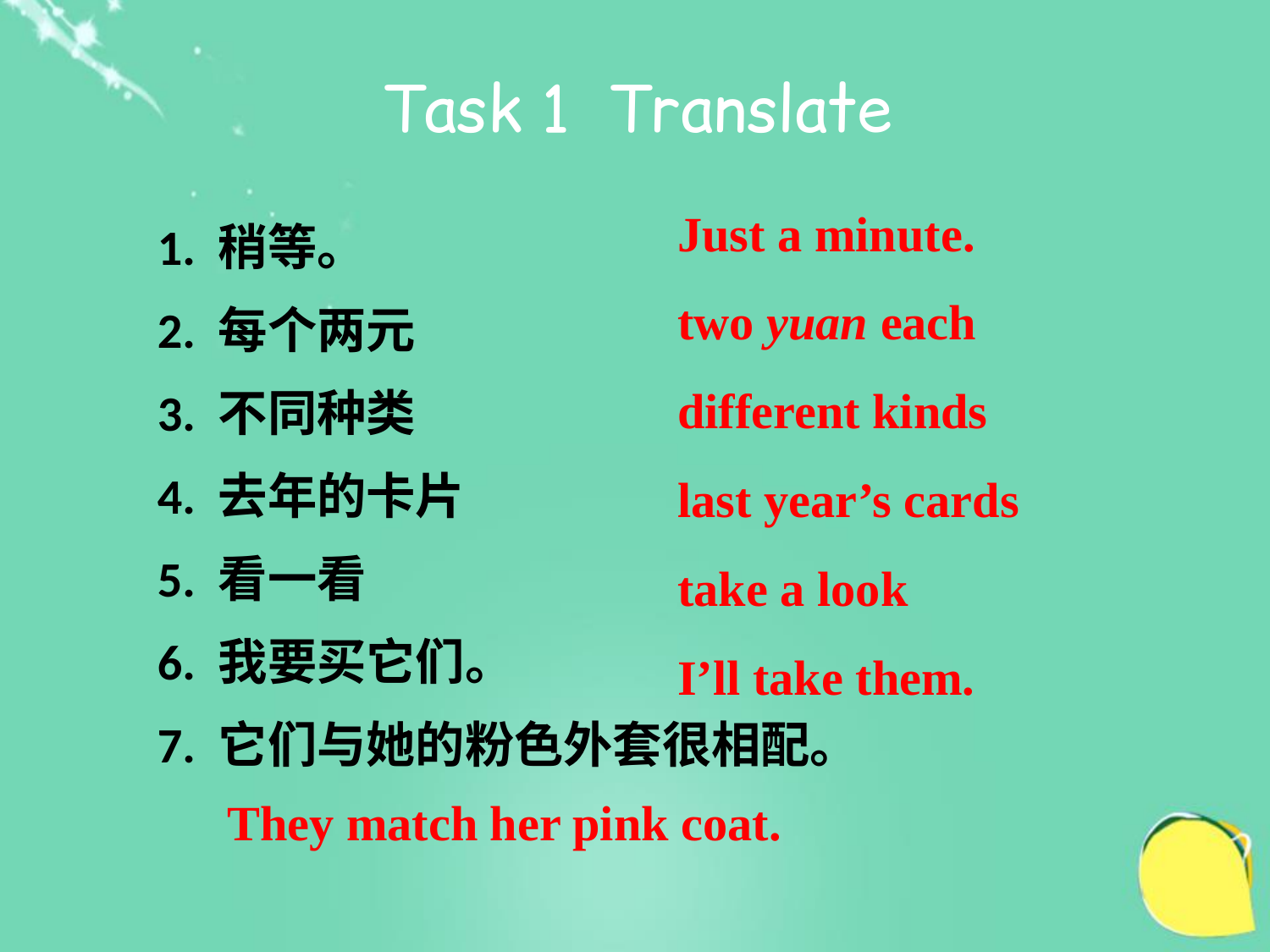

Task 1  Translate

Just a minute.
two yuan each
different kinds
last year’s cards
take a look
I’ll take them.
1. 稍等。
2. 每个两元
3. 不同种类
4. 去年的卡片
5. 看一看
6. 我要买它们。
7. 它们与她的粉色外套很相配。
They match her pink coat.